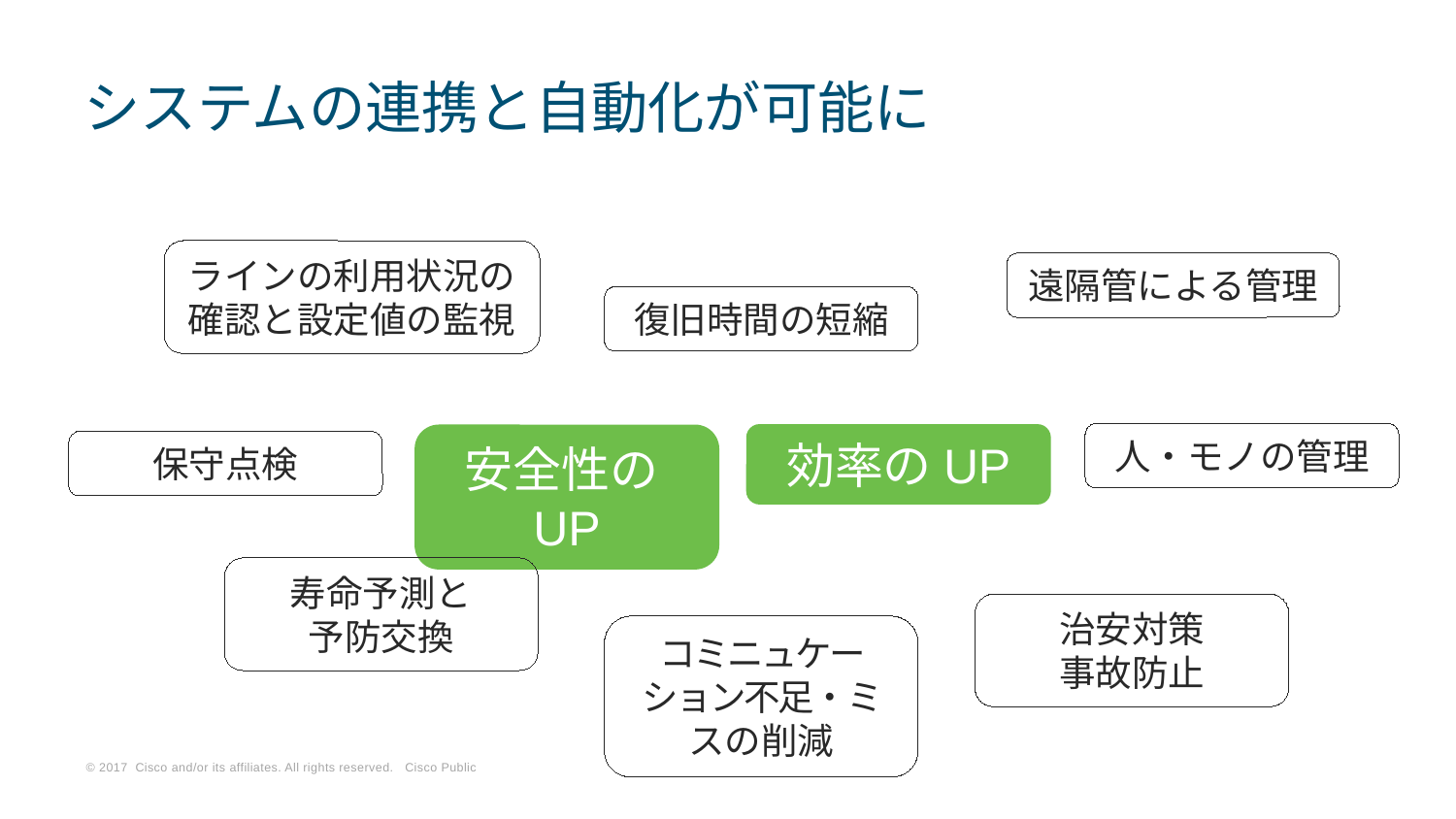

# システムの連携と自動化が可能に
ラインの利用状況の確認と設定値の監視
遠隔管による管理
復旧時間の短縮
人・モノの管理
効率のUP
安全性のUP
保守点検
寿命予測と
予防交換
治安対策
事故防止
コミニュケーション不足・ミスの削減